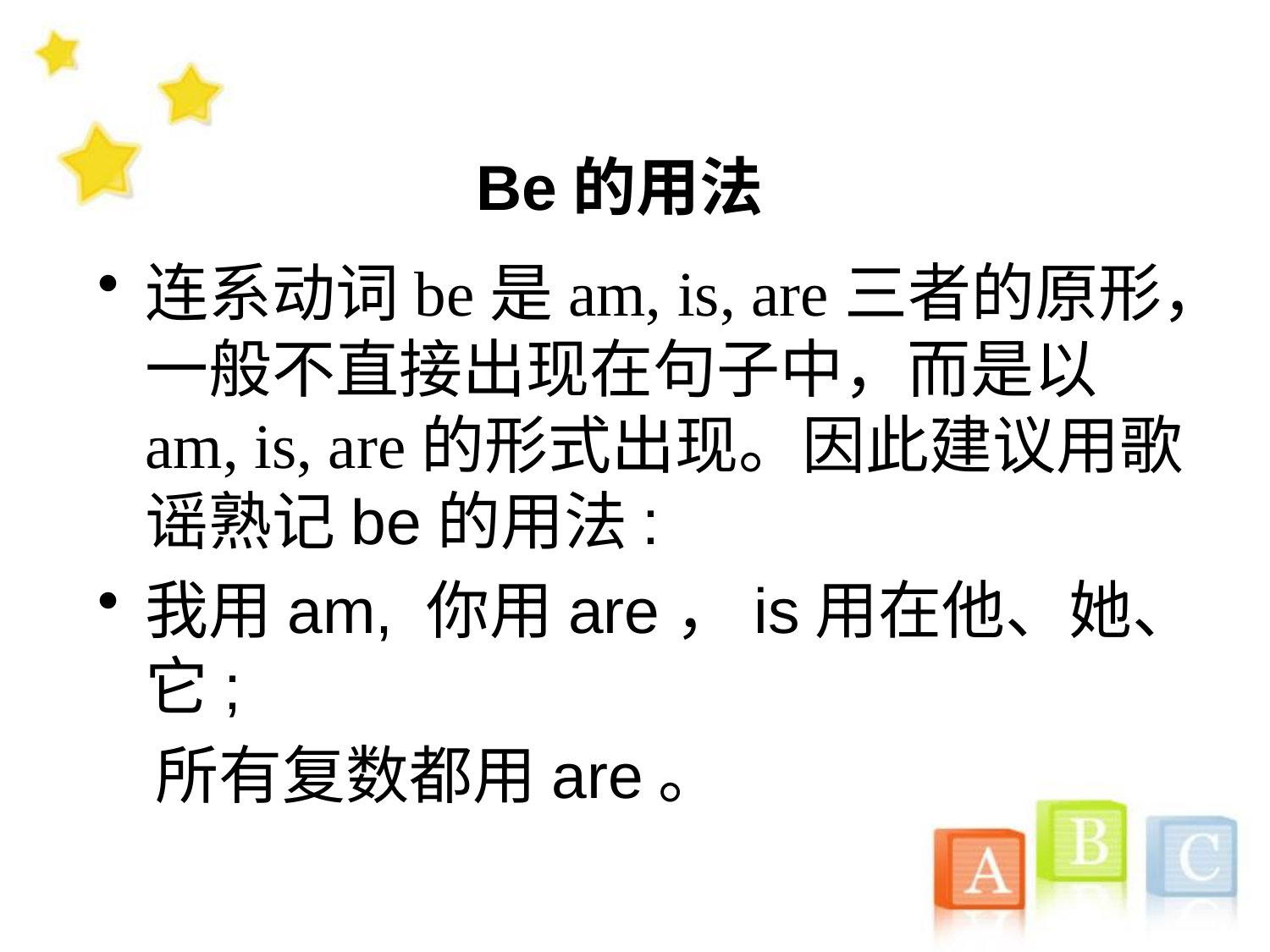

Be的用法
连系动词be是am, is, are三者的原形，一般不直接出现在句子中，而是以am, is, are的形式出现。因此建议用歌谣熟记be的用法:
我用am, 你用are，is用在他、她、它;
   所有复数都用are。